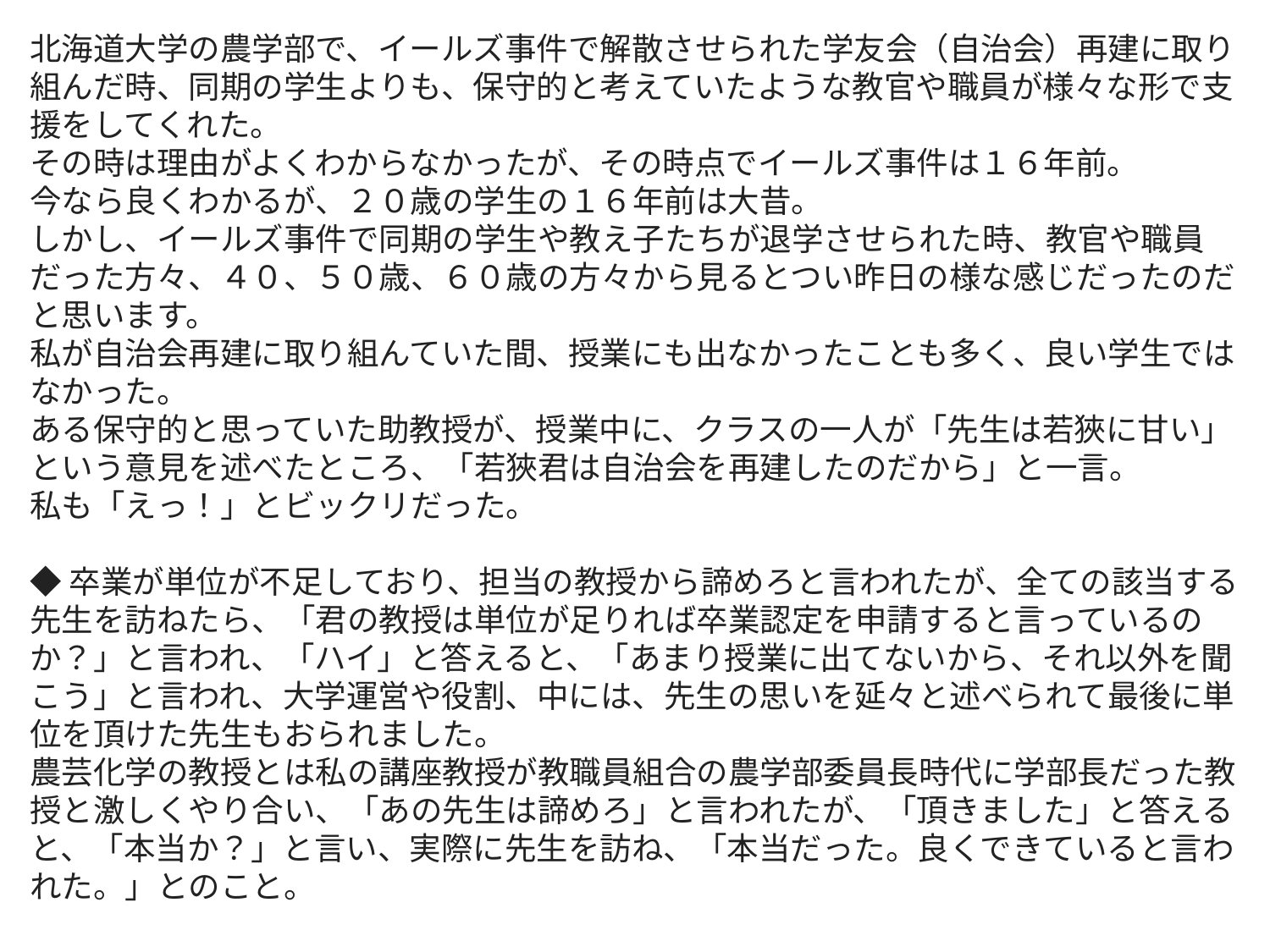

北海道大学の農学部で、イールズ事件で解散させられた学友会（自治会）再建に取り組んだ時、同期の学生よりも、保守的と考えていたような教官や職員が様々な形で支援をしてくれた。
その時は理由がよくわからなかったが、その時点でイールズ事件は１６年前。
今なら良くわかるが、２０歳の学生の１６年前は大昔。
しかし、イールズ事件で同期の学生や教え子たちが退学させられた時、教官や職員だった方々、４０、５０歳、６０歳の方々から見るとつい昨日の様な感じだったのだと思います。
私が自治会再建に取り組んていた間、授業にも出なかったことも多く、良い学生ではなかった。
ある保守的と思っていた助教授が、授業中に、クラスの一人が「先生は若狹に甘い」という意見を述べたところ、「若狹君は自治会を再建したのだから」と一言。
私も「えっ！」とビックリだった。

◆卒業が単位が不足しており、担当の教授から諦めろと言われたが、全ての該当する先生を訪ねたら、「君の教授は単位が足りれば卒業認定を申請すると言っているのか？」と言われ、「ハイ」と答えると、「あまり授業に出てないから、それ以外を聞こう」と言われ、大学運営や役割、中には、先生の思いを延々と述べられて最後に単位を頂けた先生もおられました。
農芸化学の教授とは私の講座教授が教職員組合の農学部委員長時代に学部長だった教授と激しくやり合い、「あの先生は諦めろ」と言われたが、「頂きました」と答えると、「本当か？」と言い、実際に先生を訪ね、「本当だった。良くできていると言われた。」とのこと。